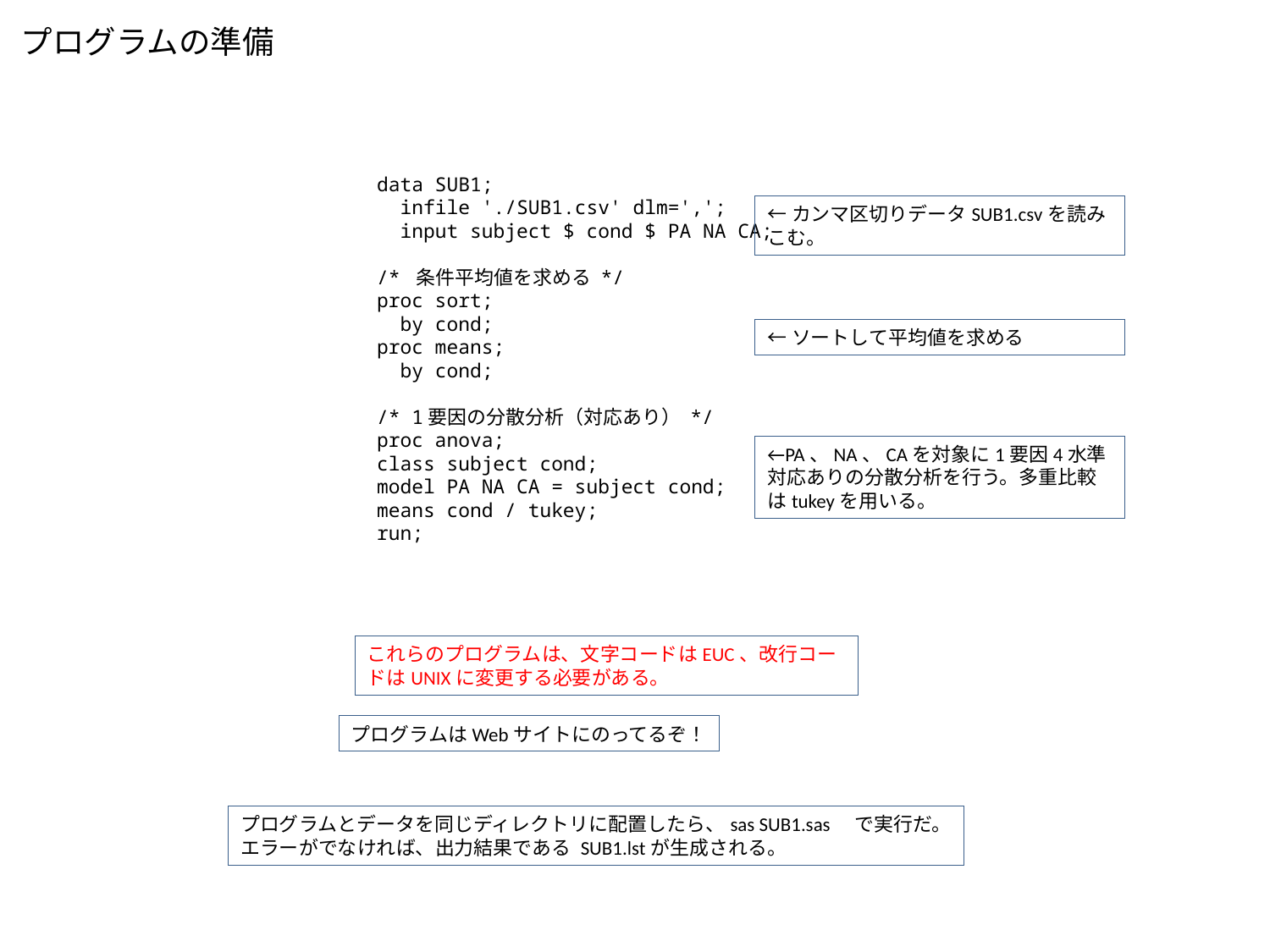

プログラムの準備
data SUB1;
  infile './SUB1.csv' dlm=',';
  input subject $ cond $ PA NA CA;

/* 条件平均値を求める */
proc sort;
  by cond;
proc means;
  by cond;

/* 1要因の分散分析（対応あり） */
proc anova;
class subject cond;
model PA NA CA = subject cond;
means cond / tukey;
run;
←カンマ区切りデータSUB1.csvを読みこむ。
←ソートして平均値を求める
←PA、NA、CAを対象に1要因4水準対応ありの分散分析を行う。多重比較はtukeyを用いる。
これらのプログラムは、文字コードはEUC、改行コードはUNIXに変更する必要がある。
プログラムはWebサイトにのってるぞ！
プログラムとデータを同じディレクトリに配置したら、sas SUB1.sas　で実行だ。
エラーがでなければ、出力結果である SUB1.lstが生成される。